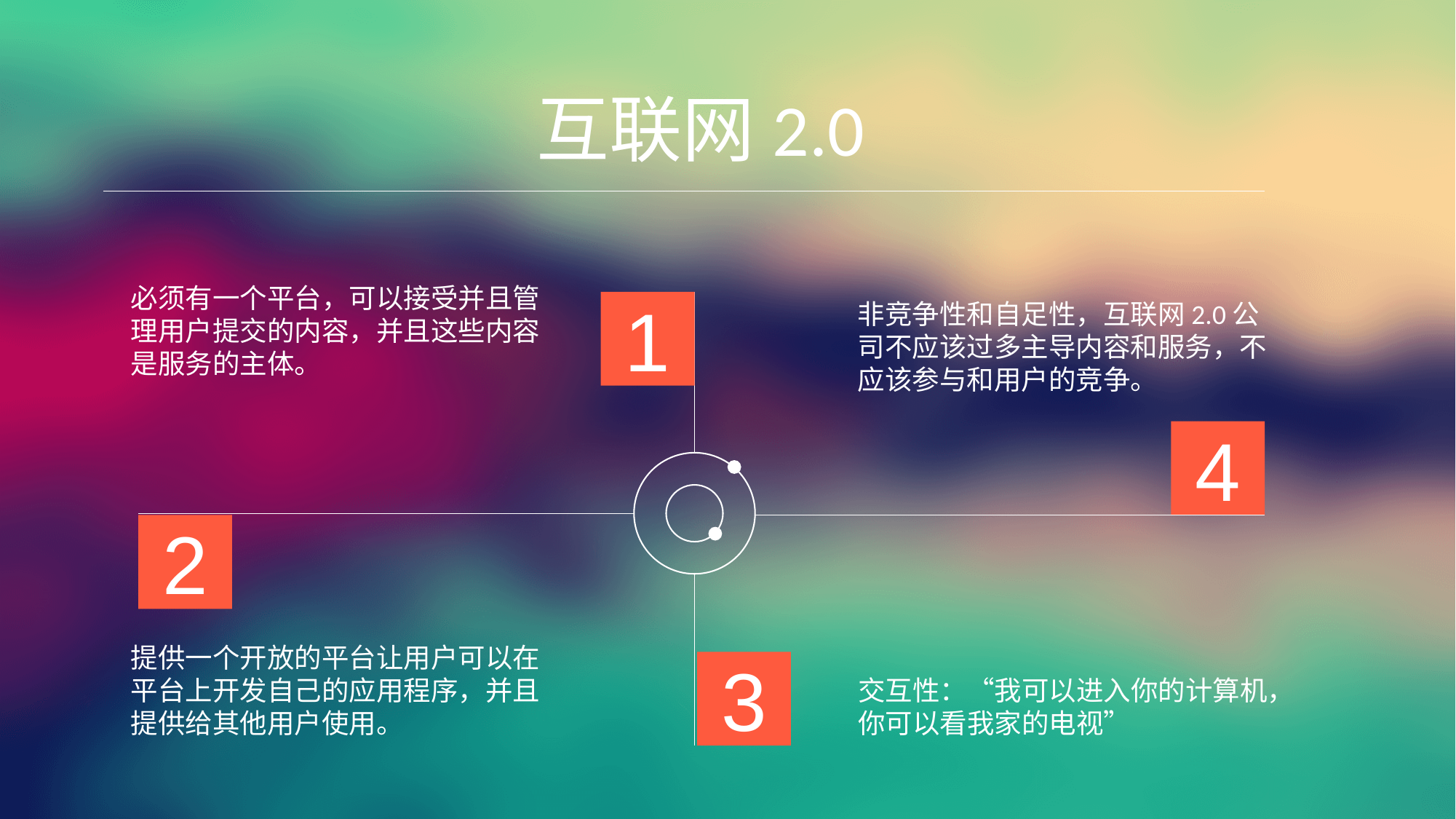

互联网2.0
必须有一个平台，可以接受并且管理用户提交的内容，并且这些内容是服务的主体。
1
非竞争性和自足性，互联网2.0公司不应该过多主导内容和服务，不应该参与和用户的竞争。
4

2

提供一个开放的平台让用户可以在平台上开发自己的应用程序，并且提供给其他用户使用。
3
交互性：“我可以进入你的计算机，你可以看我家的电视”